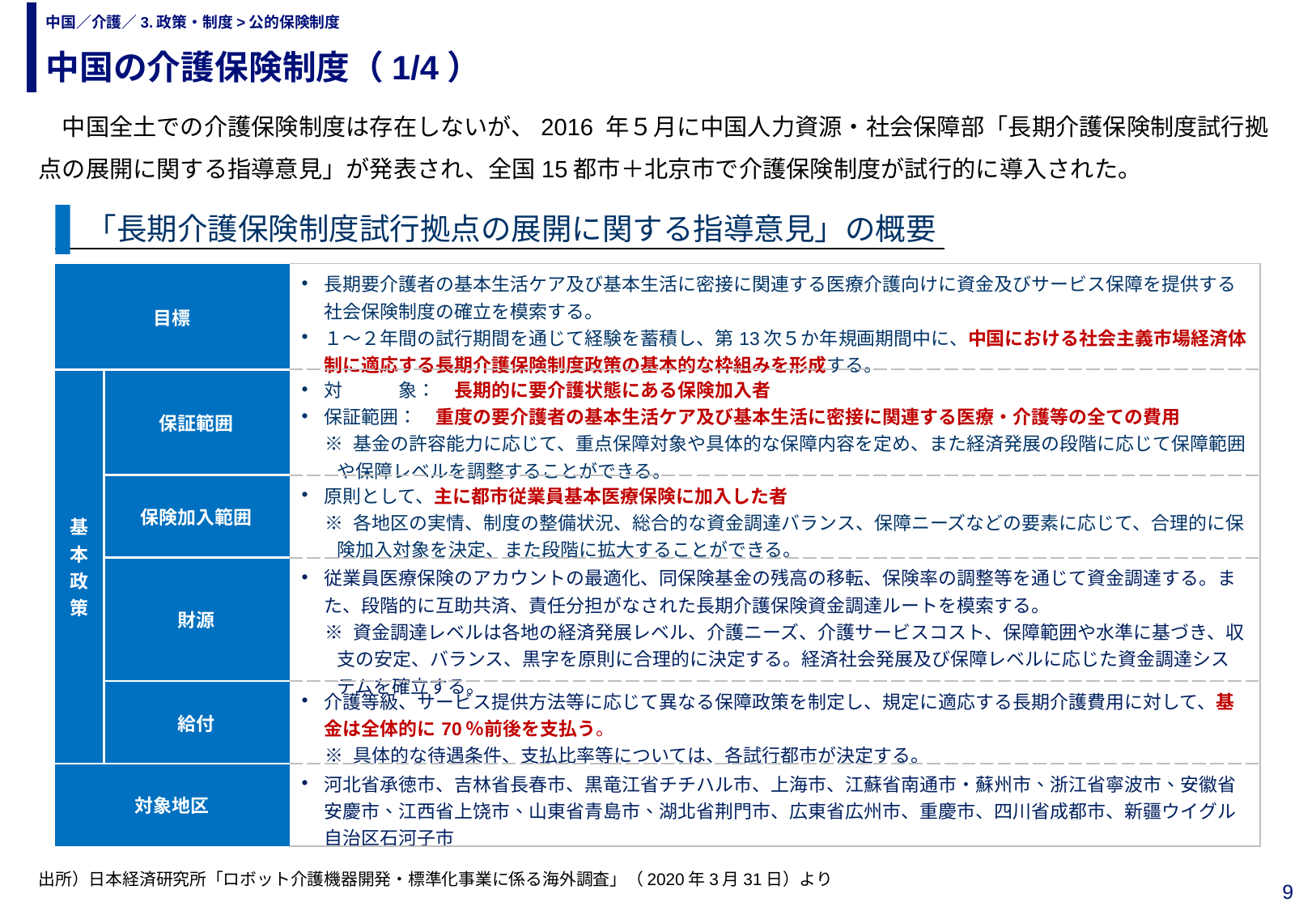

中国の介護保険制度（1/4）
# 中国／介護／3.政策・制度>公的保険制度
　中国全土での介護保険制度は存在しないが、2016 年５月に中国人力資源・社会保障部「長期介護保険制度試行拠点の展開に関する指導意見」が発表され、全国15都市＋北京市で介護保険制度が試行的に導入された。
「長期介護保険制度試行拠点の展開に関する指導意見」の概要

| 目標 |  | 長期要介護者の基本生活ケア及び基本生活に密接に関連する医療介護向けに資金及びサービス保障を提供する社会保険制度の確立を模索する。 １～２年間の試行期間を通じて経験を蓄積し、第13次５か年規画期間中に、中国における社会主義市場経済体制に適応する長期介護保険制度政策の基本的な枠組みを形成する。 |
| --- | --- | --- |
| 基本政策 | 保証範囲 | 対　　　象：　長期的に要介護状態にある保険加入者 保証範囲：　重度の要介護者の基本生活ケア及び基本生活に密接に関連する医療・介護等の全ての費用 ※ 基金の許容能力に応じて、重点保障対象や具体的な保障内容を定め、また経済発展の段階に応じて保障範囲や保障レベルを調整することができる。 |
|  | 保険加入範囲 | 原則として、主に都市従業員基本医療保険に加入した者 ※ 各地区の実情、制度の整備状況、総合的な資金調達バランス、保障ニーズなどの要素に応じて、合理的に保険加入対象を決定、また段階に拡大することができる。 |
|  | 財源 | 従業員医療保険のアカウントの最適化、同保険基金の残高の移転、保険率の調整等を通じて資金調達する。また、段階的に互助共済、責任分担がなされた長期介護保険資金調達ルートを模索する。 ※ 資金調達レベルは各地の経済発展レベル、介護ニーズ、介護サービスコスト、保障範囲や水準に基づき、収支の安定、バランス、黒字を原則に合理的に決定する。経済社会発展及び保障レベルに応じた資金調達システムを確立する。 |
|  | 給付 | 介護等級、サービス提供方法等に応じて異なる保障政策を制定し、規定に適応する長期介護費用に対して、基金は全体的に70％前後を支払う。 ※ 具体的な待遇条件、支払比率等については、各試行都市が決定する。 |
| 対象地区 |  | 河北省承徳市、吉林省長春市、黒竜江省チチハル市、上海市、江蘇省南通市・蘇州市、浙江省寧波市、安徽省安慶市、江西省上饶市、山東省青島市、湖北省荆門市、広東省広州市、重慶市、四川省成都市、新疆ウイグル自治区石河子市 |
出所）日本経済研究所「ロボット介護機器開発・標準化事業に係る海外調査」（2020年3月31日）より